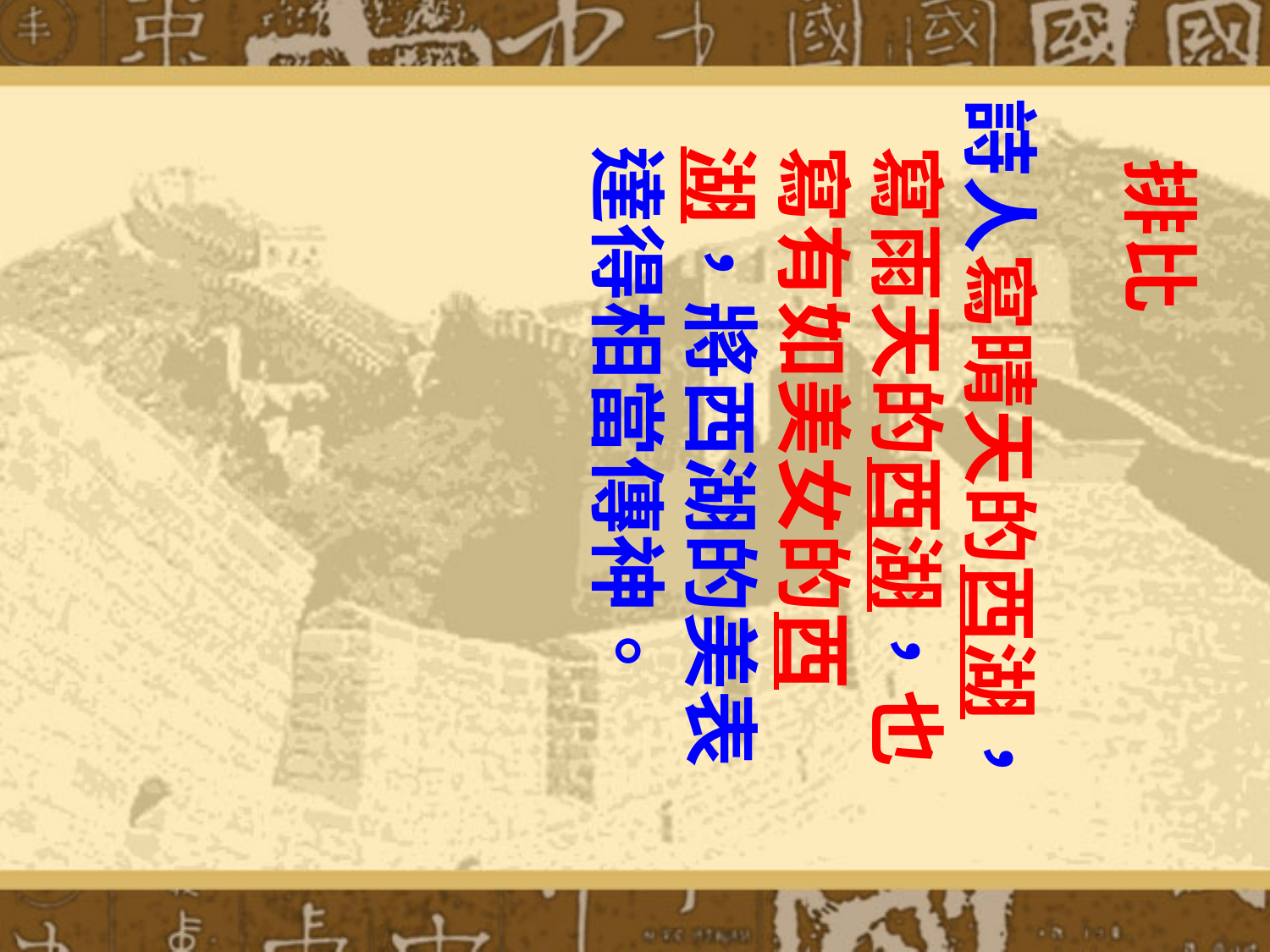

詩人寫晴天的西湖，寫雨天的西湖，也寫有如美女的西湖，將西湖的美表達得相當傳神。
排比